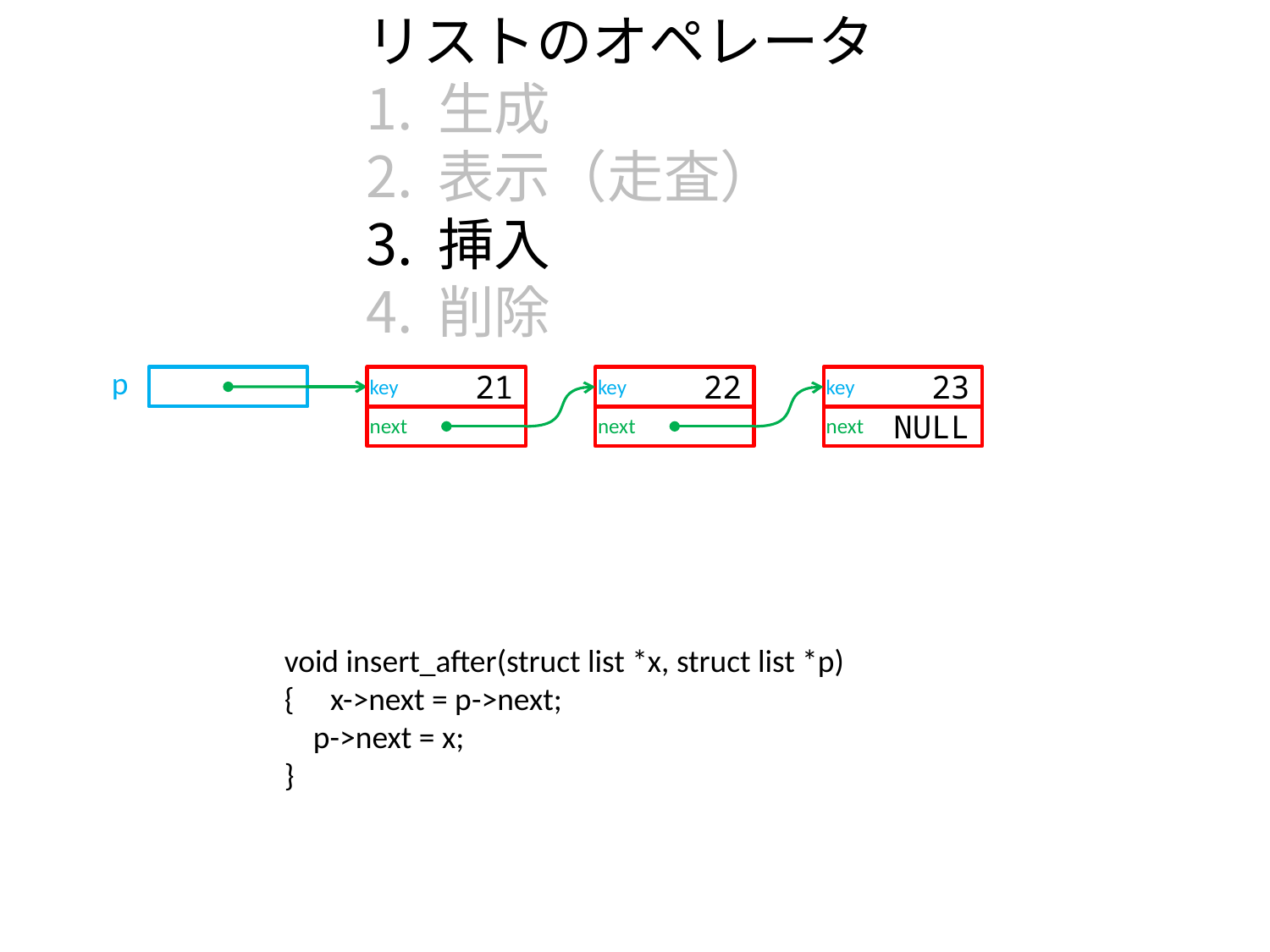

リストのオペレータ
生成
表示（走査）
挿入
削除
p

key
21
key
22
key
23
next

next

next
NULL
void insert_after(struct list *x, struct list *p)
{     x->next = p->next;
    p->next = x;
}